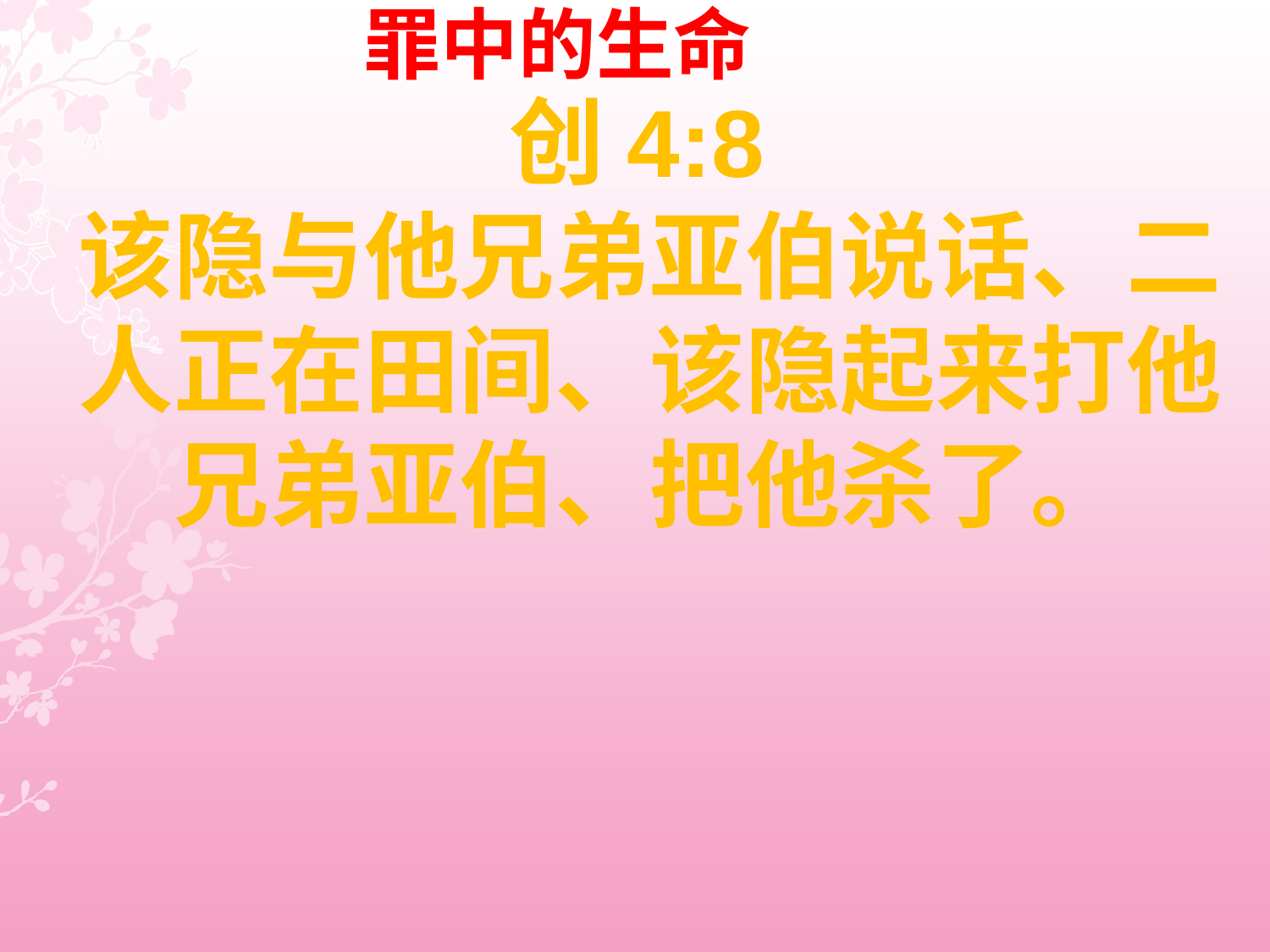

罪中的生命
创4:8
该隐与他兄弟亚伯说话、二人正在田间、该隐起来打他兄弟亚伯、把他杀了。